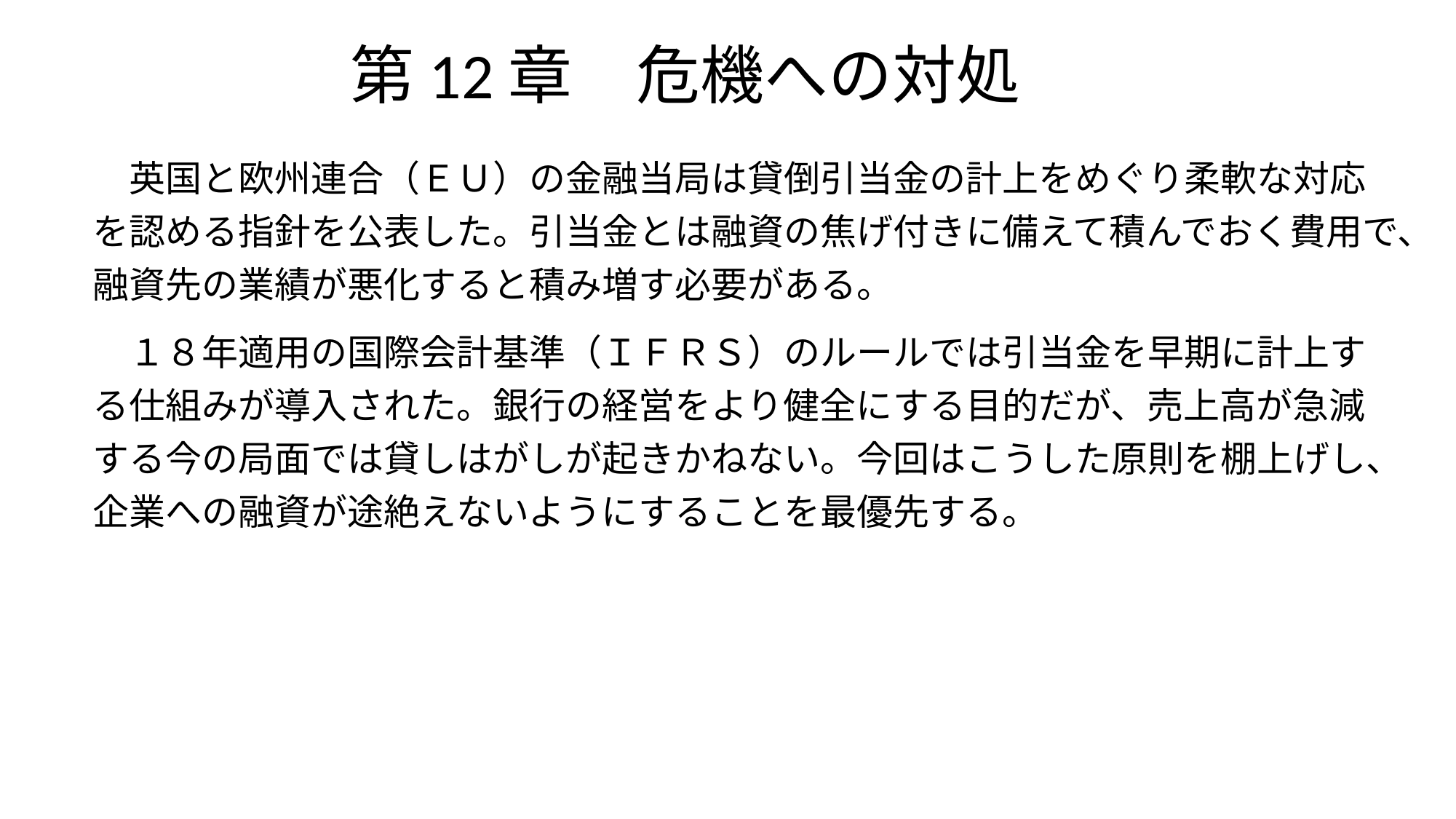

# 第12章　危機への対処
　英国と欧州連合（ＥＵ）の金融当局は貸倒引当金の計上をめぐり柔軟な対応を認める指針を公表した。引当金とは融資の焦げ付きに備えて積んでおく費用で、融資先の業績が悪化すると積み増す必要がある。
　１８年適用の国際会計基準（ＩＦＲＳ）のルールでは引当金を早期に計上する仕組みが導入された。銀行の経営をより健全にする目的だが、売上高が急減する今の局面では貸しはがしが起きかねない。今回はこうした原則を棚上げし、企業への融資が途絶えないようにすることを最優先する。